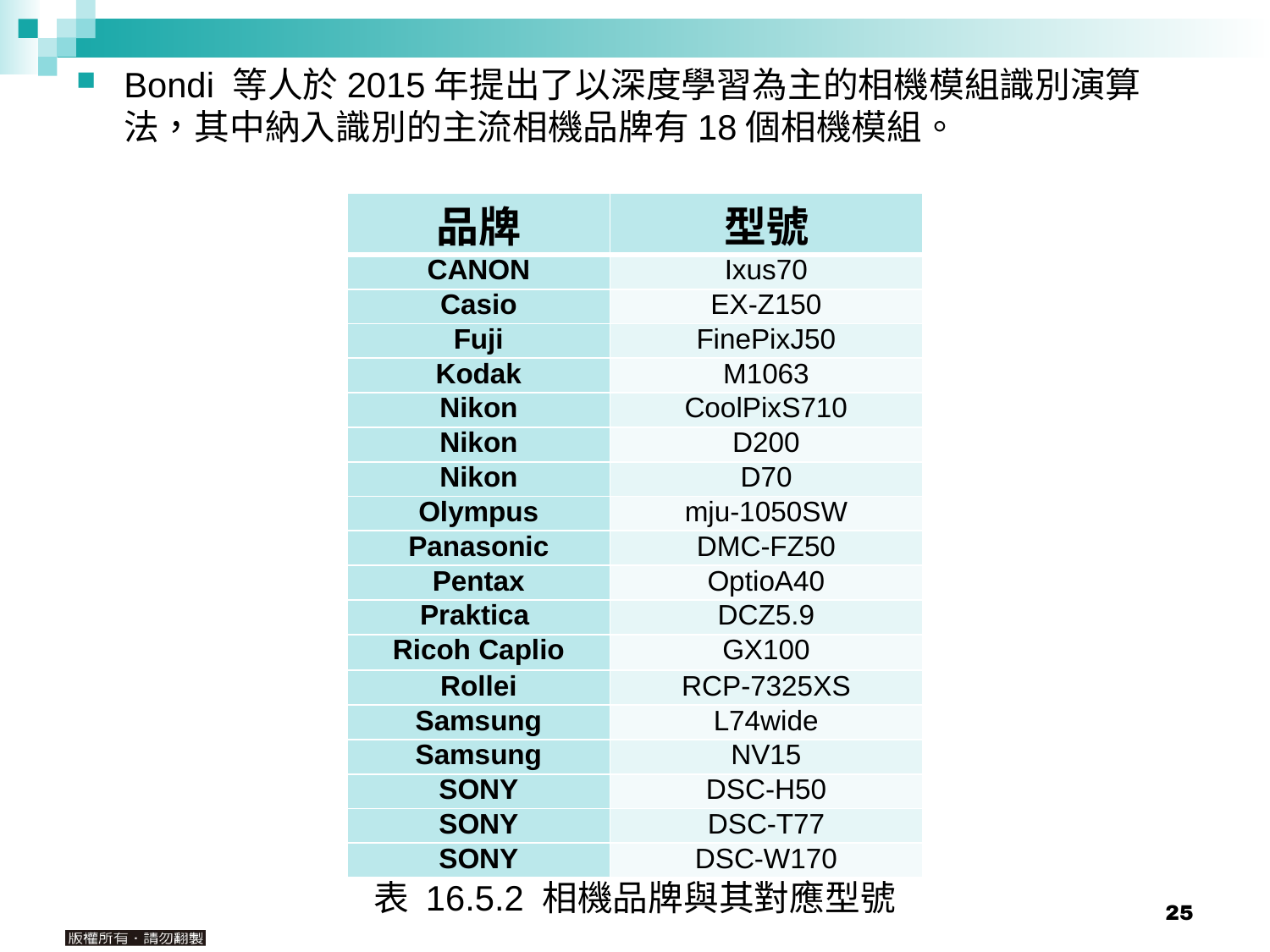

Bondi 等人於2015年提出了以深度學習為主的相機模組識別演算法，其中納入識別的主流相機品牌有18個相機模組。

| 品牌 | 型號 |
| --- | --- |
| CANON | Ixus70 |
| Casio | EX-Z150 |
| Fuji | FinePixJ50 |
| Kodak | M1063 |
| Nikon | CoolPixS710 |
| Nikon | D200 |
| Nikon | D70 |
| Olympus | mju-1050SW |
| Panasonic | DMC-FZ50 |
| Pentax | OptioA40 |
| Praktica | DCZ5.9 |
| Ricoh Caplio | GX100 |
| Rollei | RCP-7325XS |
| Samsung | L74wide |
| Samsung | NV15 |
| SONY | DSC-H50 |
| SONY | DSC-T77 |
| SONY | DSC-W170 |
25
表 16.5.2 相機品牌與其對應型號